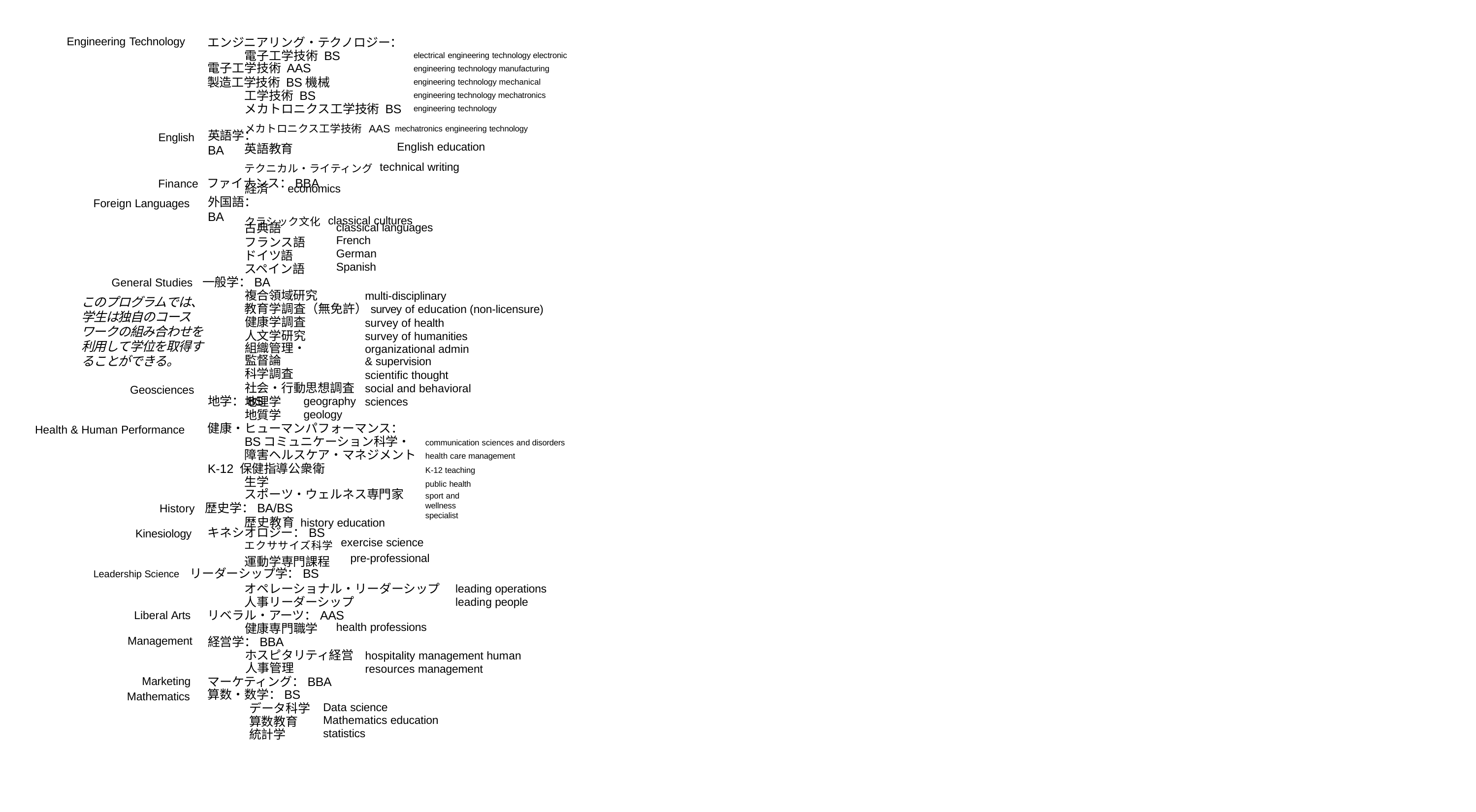

Engineering Technology
エンジニアリング・テクノロジー：電子工学技術 BS
電子工学技術 AAS
製造工学技術 BS機械工学技術 BS
electrical engineering technology electronic engineering technology manufacturing engineering technology mechanical engineering technology mechatronics engineering technology
メカトロニクス工学技術 BS
メカトロニクス工学技術 AAS mechatronics engineering technology
英語学：BA
English
English education
英語教育
テクニカル・ライティング technical writing Finance ファイナンス：BBA
経済
economics
外国語：BA
Foreign Languages
クラシック文化 classical cultures
classical languages
古典語
フランス語ドイツ語 スペイン語
General Studies 一般学：BA
French German Spanish
複合領域研究
multi-disciplinary
このプログラムでは、学生は独自のコース ワークの組み合わせを利用して学位を取得することができる。
教育学調査（無免許）survey of education (non-licensure)
健康学調査人文学研究
組織管理・監督論
科学調査
社会・行動思想調査地学：BS
survey of health survey of humanities
organizational admin & supervision
scientific thought
social and behavioral sciences
Geosciences
geography geology
地理学
地質学
健康・ヒューマンパフォーマンス：BSコミュニケーション科学・障害ヘルスケア・マネジメント
K-12 保健指導公衆衛生学
Health & Human Performance
communication sciences and disorders health care management
K-12 teaching public health
sport and wellness specialist
スポーツ・ウェルネス専門家
History 歴史学：BA/BS
歴史教育 history education
Kinesiology
キネシオロジー：BS
エクササイズ科学 exercise science
pre-professional
運動学専門課程
Leadership Science リーダーシップ学：BS
オペレーショナル・リーダーシップ人事リーダーシップ
leading operations leading people
リベラル・アーツ：AAS
Liberal Arts
health professions
健康専門職学
Management
経営学：BBA
ホスピタリティ経営
hospitality management human resources management
人事管理
マーケティング：BBA
Marketing Mathematics
算数・数学：BS
データ科学算数教育 統計学
Data science Mathematics education statistics